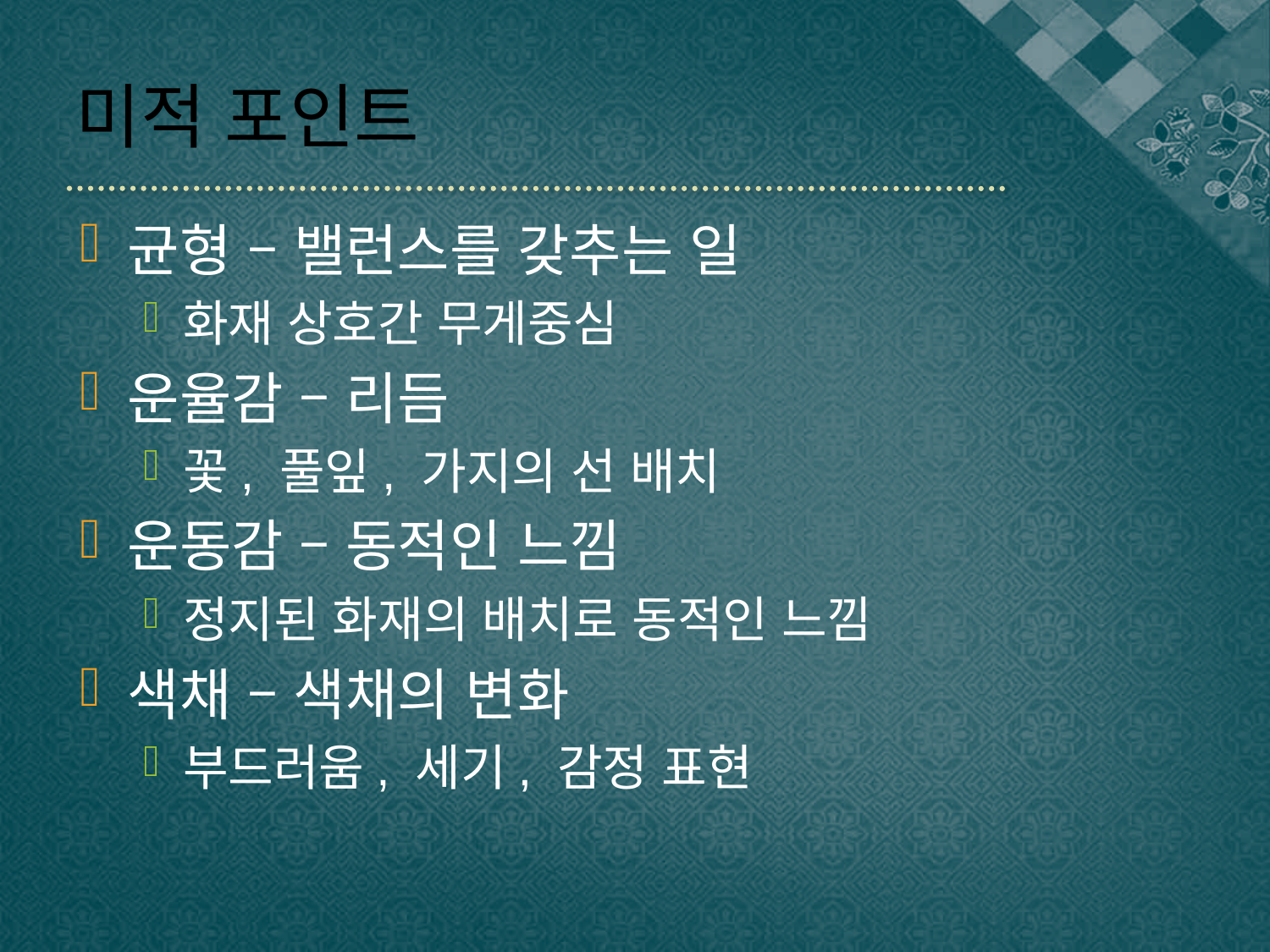

# 미적 포인트
균형 – 밸런스를 갖추는 일
화재 상호간 무게중심
운율감 – 리듬
꽃, 풀잎, 가지의 선 배치
운동감 – 동적인 느낌
정지된 화재의 배치로 동적인 느낌
색채 – 색채의 변화
부드러움, 세기, 감정 표현